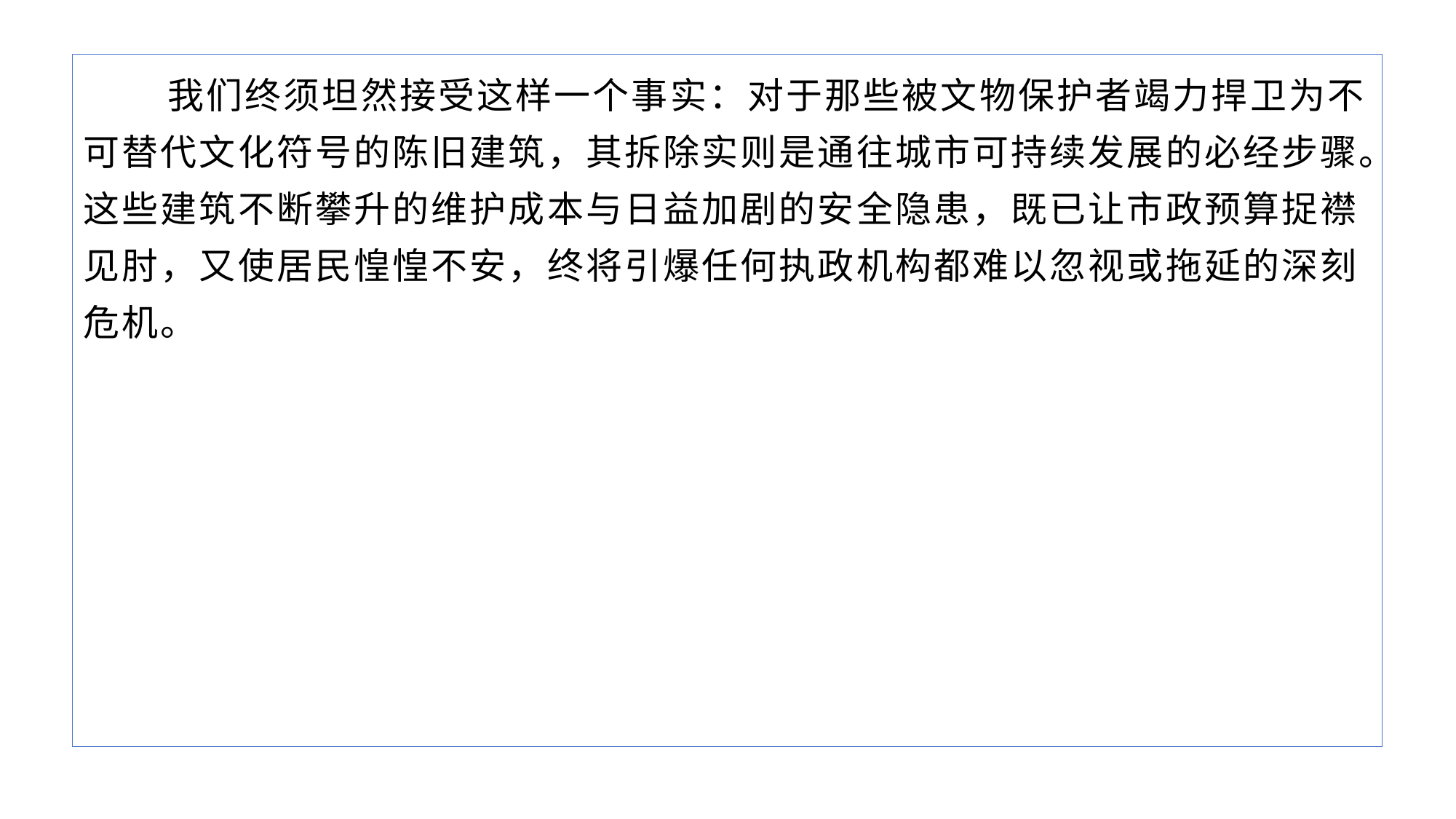

我们终须坦然接受这样一个事实：对于那些被文物保护者竭力捍卫为不可替代文化符号的陈旧建筑，其拆除实则是通往城市可持续发展的必经步骤。这些建筑不断攀升的维护成本与日益加剧的安全隐患，既已让市政预算捉襟见肘，又使居民惶惶不安，终将引爆任何执政机构都难以忽视或拖延的深刻危机。